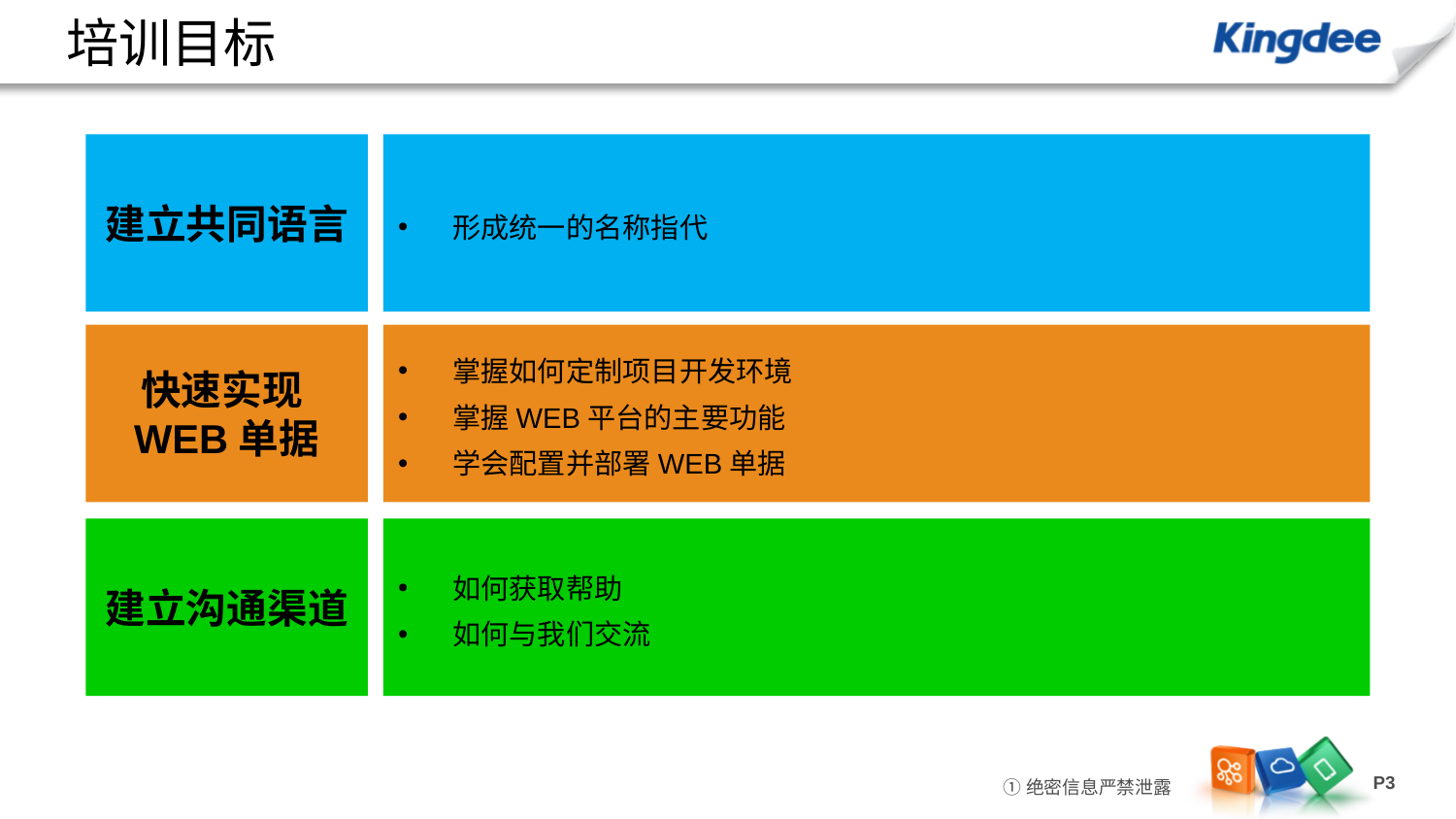

# 培训目标
建立共同语言
形成统一的名称指代
快速实现WEB单据
掌握如何定制项目开发环境
掌握WEB平台的主要功能
学会配置并部署WEB单据
建立沟通渠道
如何获取帮助
如何与我们交流